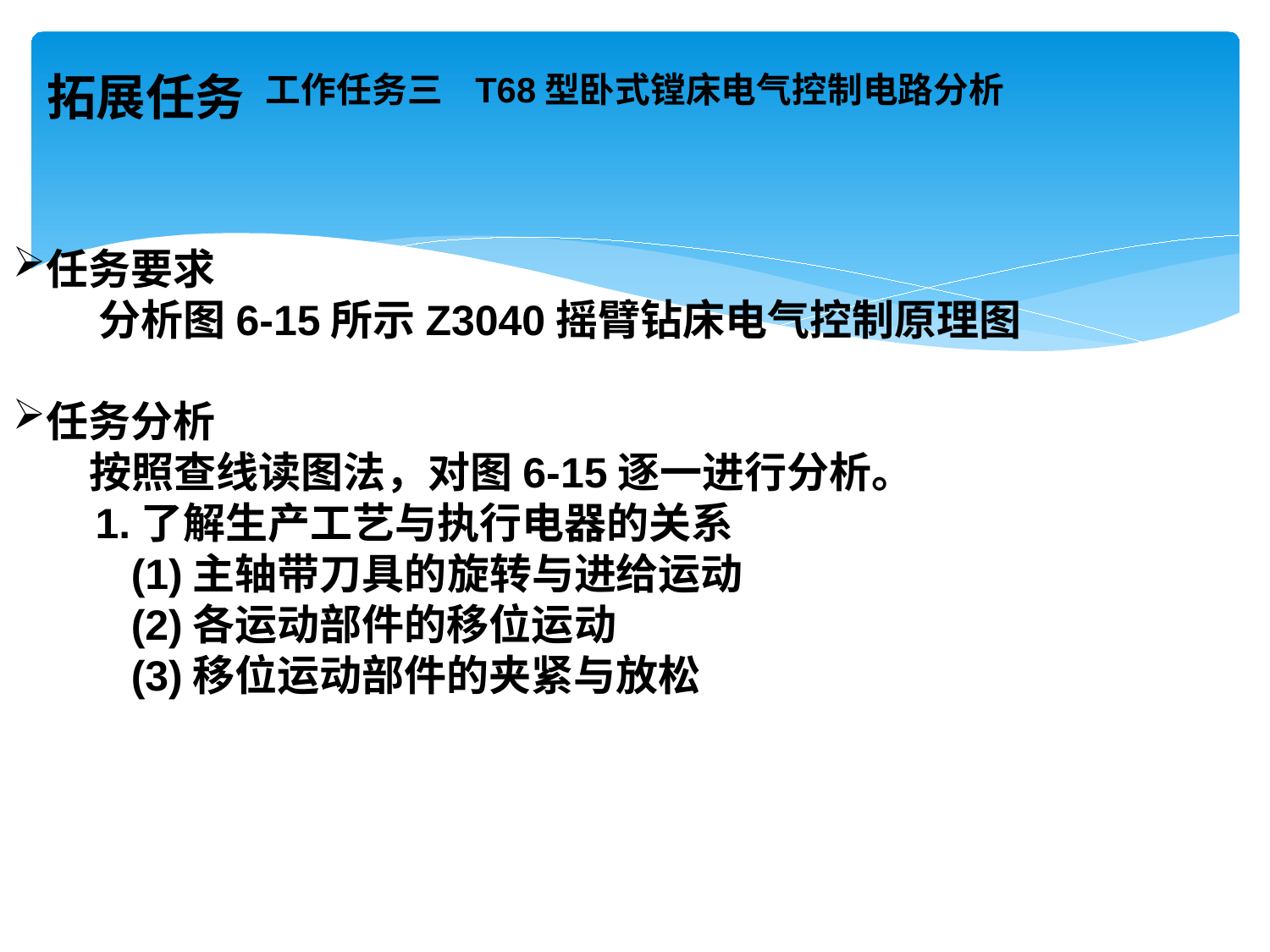

# 工作任务三   T68型卧式镗床电气控制电路分析
拓展任务
任务要求
        分析图6-15所示Z3040摇臂钻床电气控制原理图

任务分析
       按照查线读图法，对图6-15逐一进行分析。
       1.了解生产工艺与执行电器的关系
          (1)主轴带刀具的旋转与进给运动
          (2)各运动部件的移位运动
          (3)移位运动部件的夹紧与放松